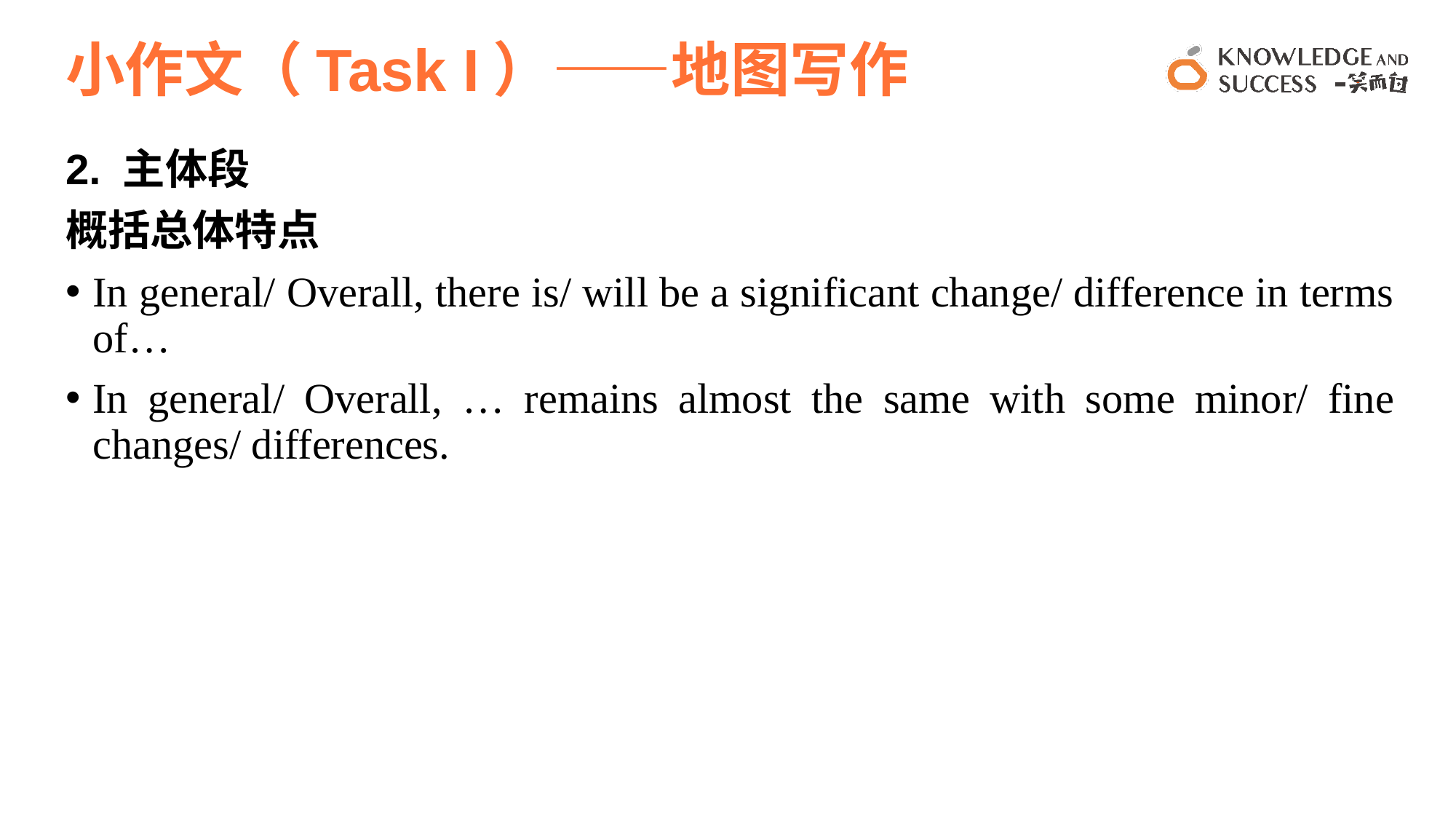

# 小作文（Task I）——地图写作
2. 主体段
概括总体特点
In general/ Overall, there is/ will be a significant change/ difference in terms of…
In general/ Overall, … remains almost the same with some minor/ fine changes/ differences.

30